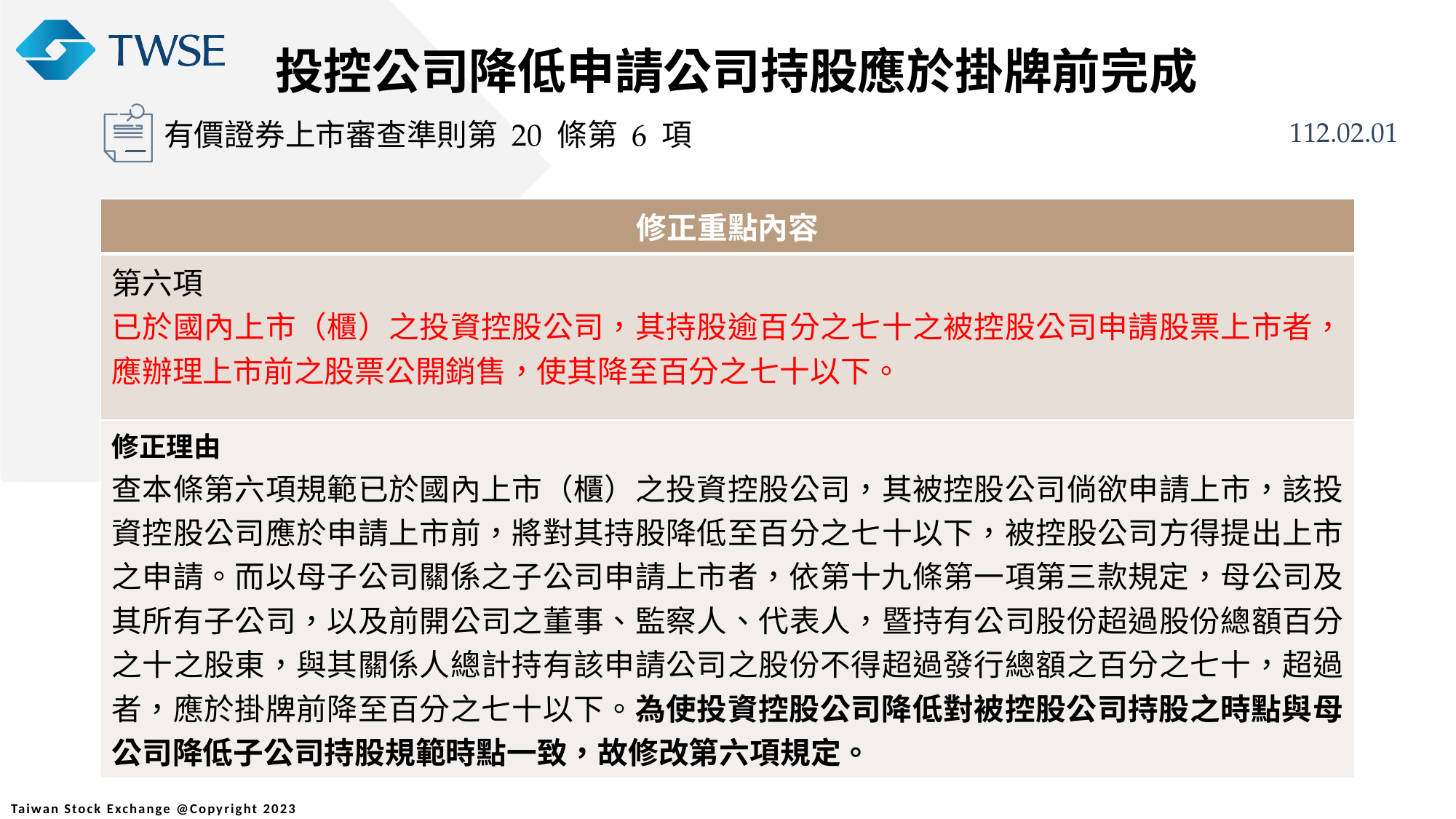

投控公司降低申請公司持股應於掛牌前完成

有價證券上市審查準則第 20 條第 6 項

112.02.01
| 修正重點內容 |
| --- |
| 第六項 已於國內上市（櫃）之投資控股公司，其持股逾百分之七十之被控股公司申請股票上市者，應辦理上市前之股票公開銷售，使其降至百分之七十以下。 |
| 修正理由 查本條第六項規範已於國內上市（櫃）之投資控股公司，其被控股公司倘欲申請上市，該投資控股公司應於申請上市前，將對其持股降低至百分之七十以下，被控股公司方得提出上市之申請。而以母子公司關係之子公司申請上市者，依第十九條第一項第三款規定，母公司及其所有子公司，以及前開公司之董事、監察人、代表人，暨持有公司股份超過股份總額百分之十之股東，與其關係人總計持有該申請公司之股份不得超過發行總額之百分之七十，超過者，應於掛牌前降至百分之七十以下。為使投資控股公司降低對被控股公司持股之時點與母公司降低子公司持股規範時點一致，故修改第六項規定。 |
13